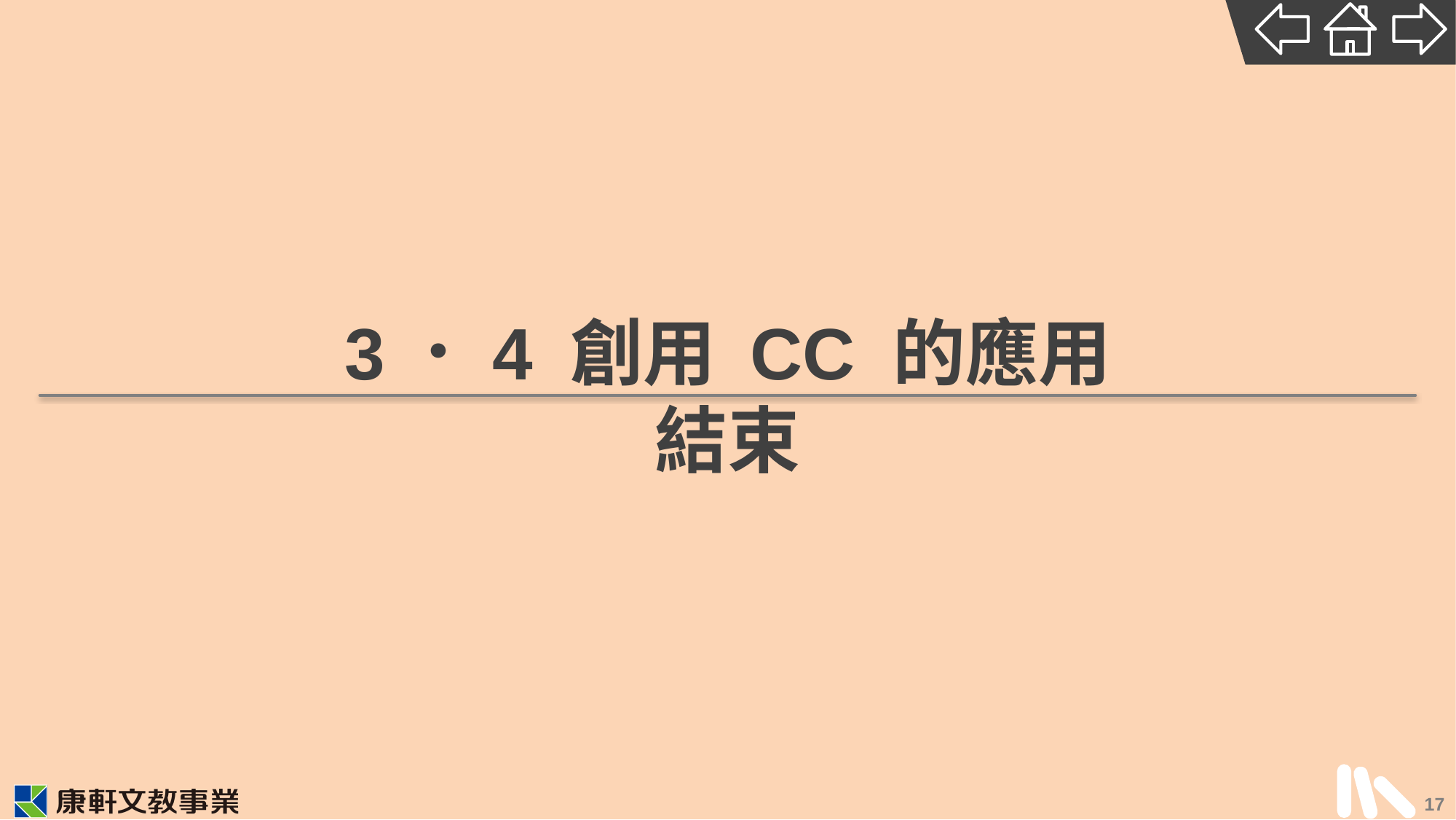

# 3．4 創用 CC 的應用 結束
17